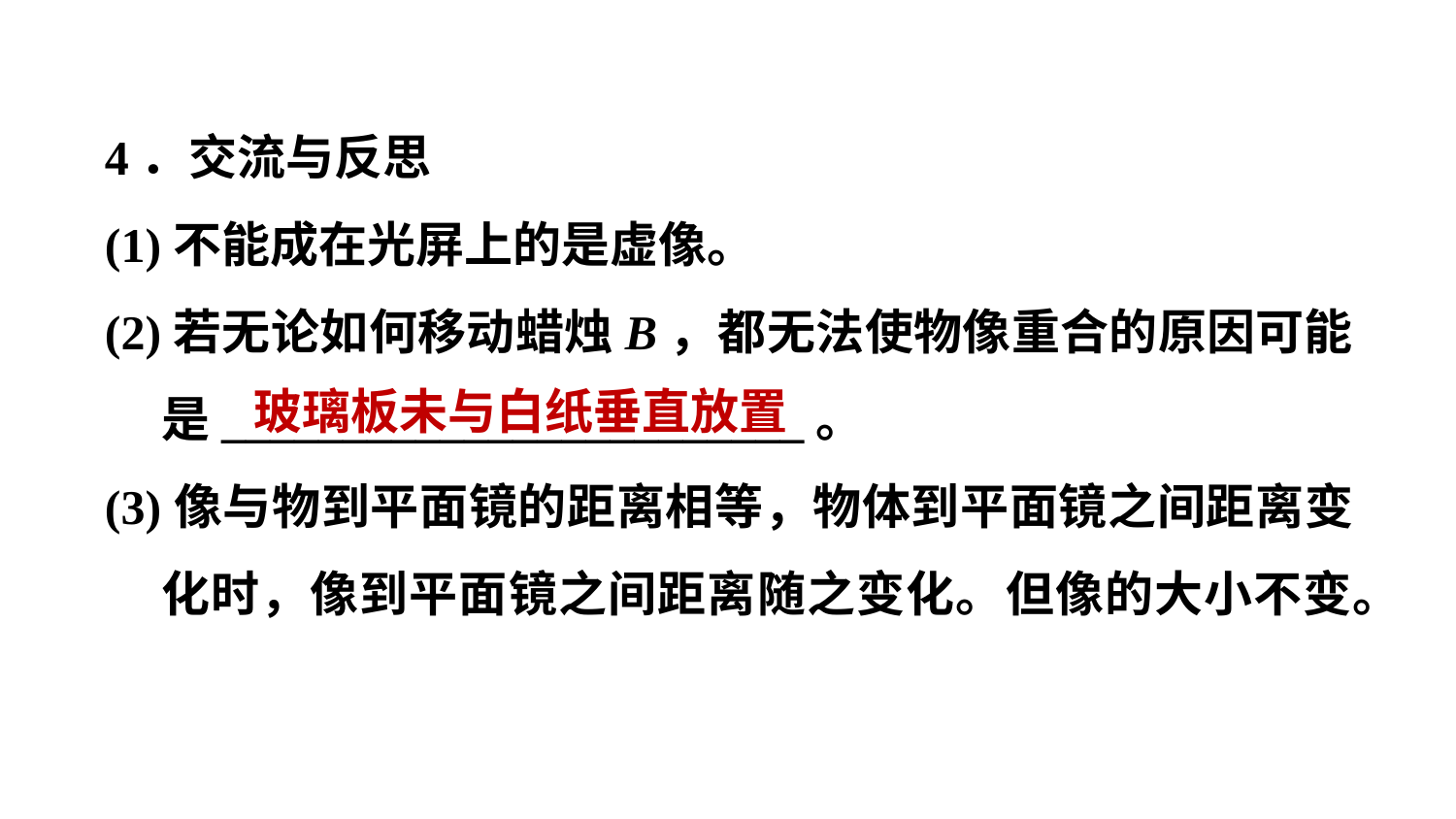

4．交流与反思
(1)不能成在光屏上的是虚像。
(2)若无论如何移动蜡烛B，都无法使物像重合的原因可能是________________________。
(3)像与物到平面镜的距离相等，物体到平面镜之间距离变化时，像到平面镜之间距离随之变化。但像的大小不变。
玻璃板未与白纸垂直放置